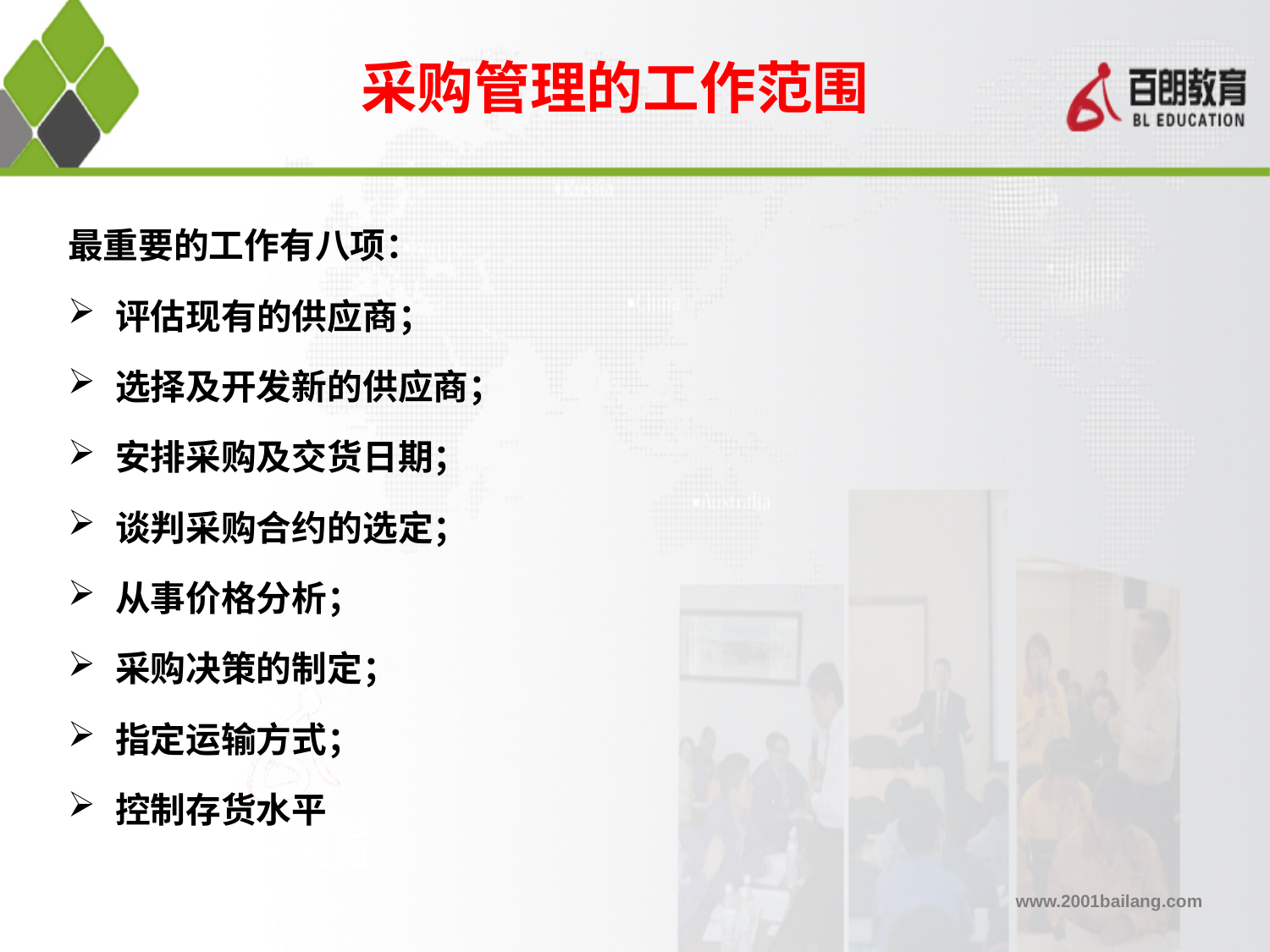

采购管理的工作范围
最重要的工作有八项：
评估现有的供应商；
选择及开发新的供应商；
安排采购及交货日期；
谈判采购合约的选定；
从事价格分析；
采购决策的制定；
指定运输方式；
控制存货水平